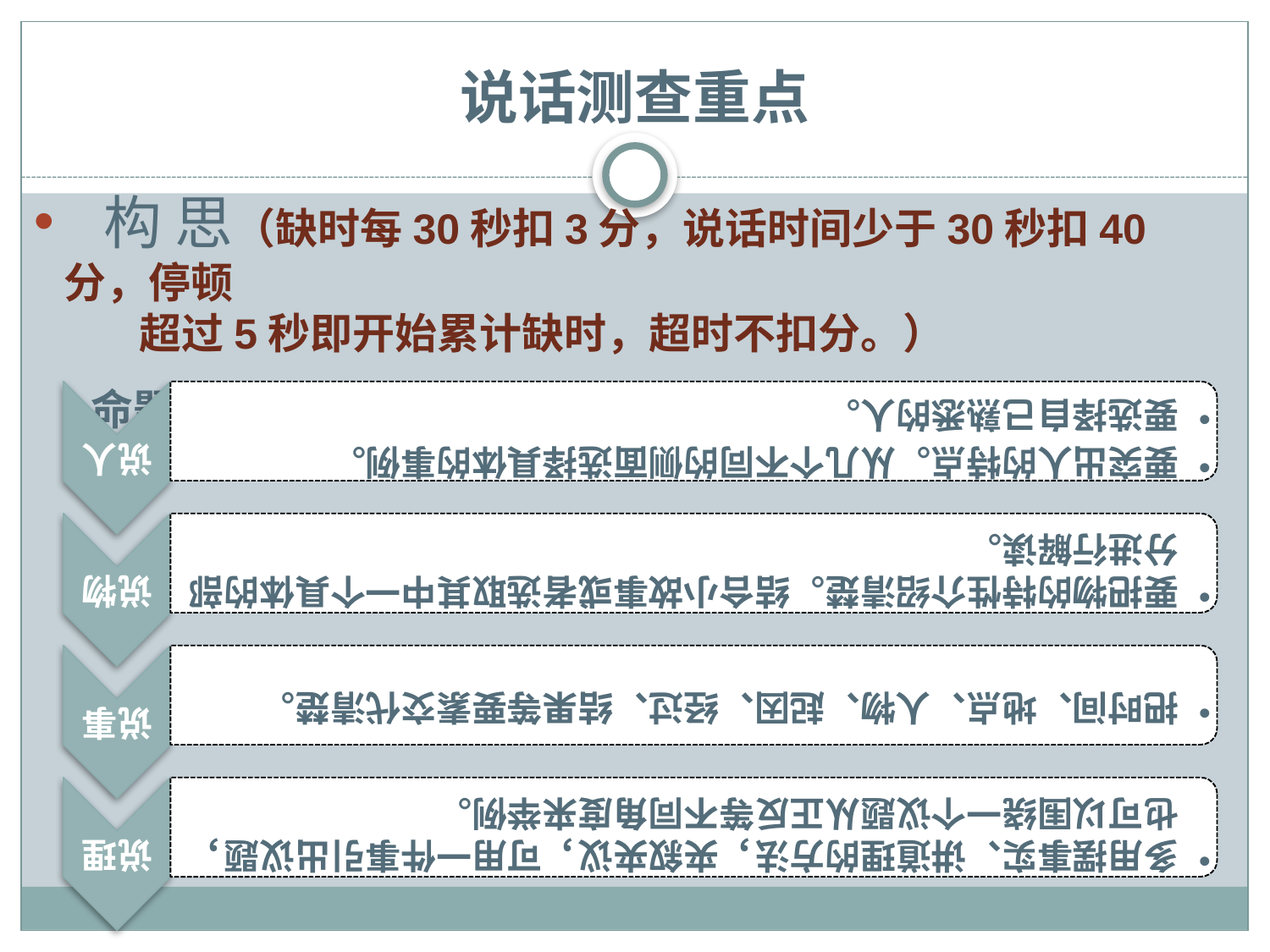

# 说话测查重点
  构 思（缺时每30秒扣3分，说话时间少于30秒扣40分，停顿
          超过5秒即开始累计缺时，超时不扣分。）
     命题说话，不能离题。要注重构思与选材。以平实质朴为好。
说人
要突出人的特点。从几个不同的侧面选择具体的事例。
要选择自己熟悉的人。
说物
要把物的特性介绍清楚。结合小故事或者选取其中一个具体的部分进行解读。
说事
把时间、地点、人物、起因、经过、结果等要素交代清楚。
说理
多用摆事实、讲道理的方法，夹叙夹议，可用一件事引出议题，也可以围绕一个议题从正反等不同角度来举例。